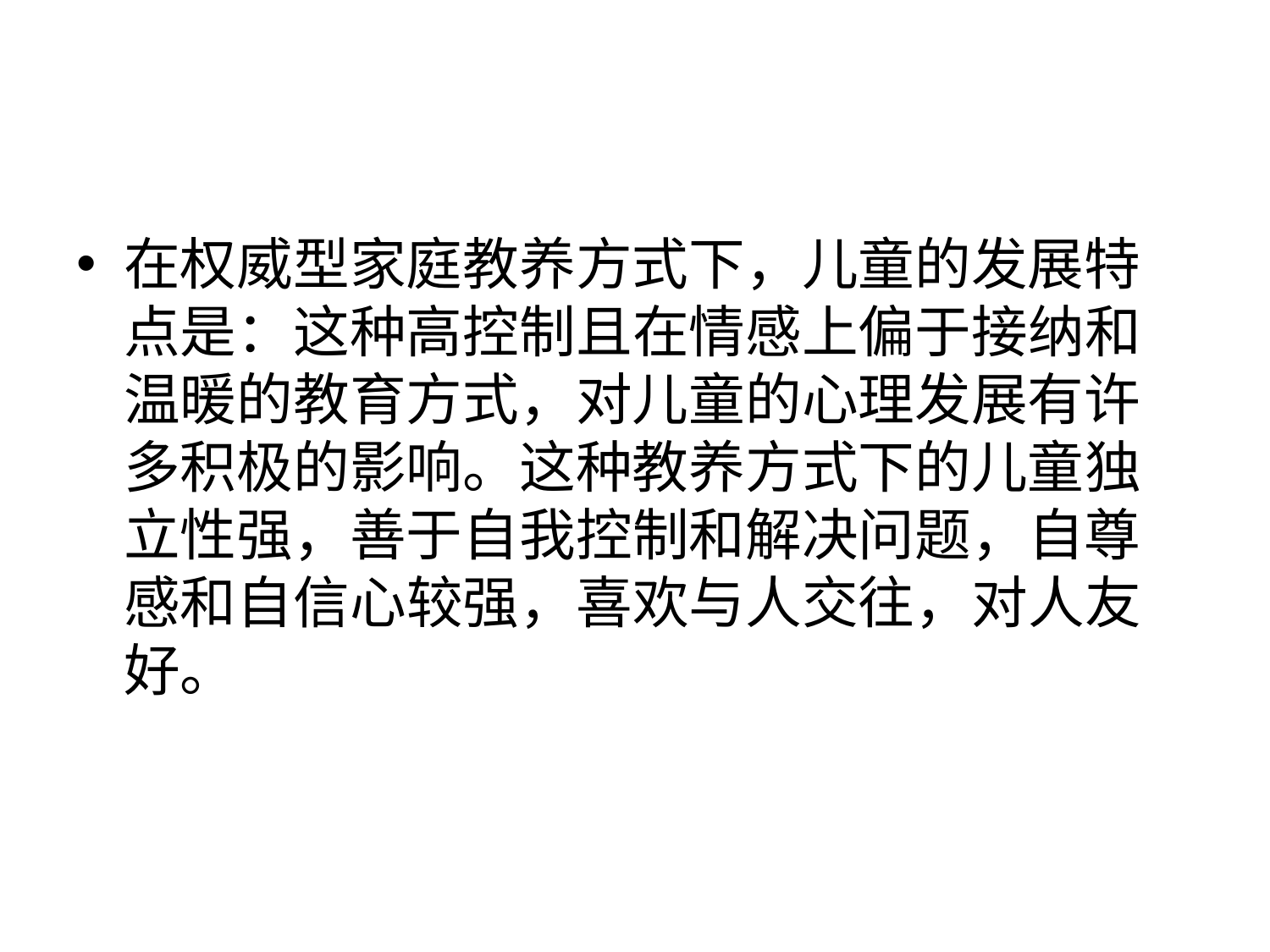

#
在权威型家庭教养方式下，儿童的发展特点是：这种高控制且在情感上偏于接纳和温暖的教育方式，对儿童的心理发展有许多积极的影响。这种教养方式下的儿童独立性强，善于自我控制和解决问题，自尊感和自信心较强，喜欢与人交往，对人友好。